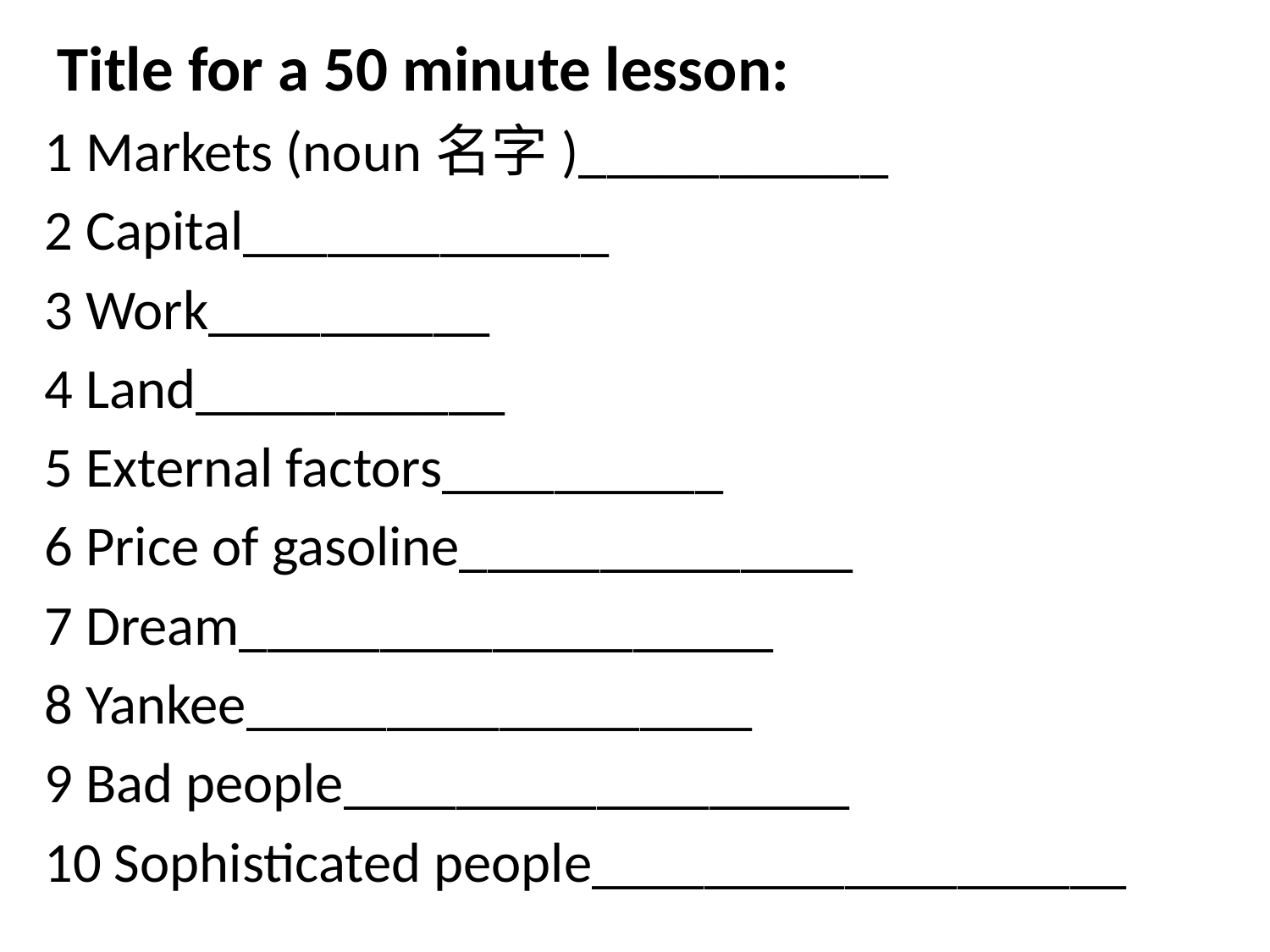

Title for a 50 minute lesson:
1 Markets (noun名字)___________
2 Capital_____________
3 Work__________
4 Land___________
5 External factors__________
6 Price of gasoline______________
7 Dream___________________
8 Yankee__________________
9 Bad people__________________
10 Sophisticated people___________________